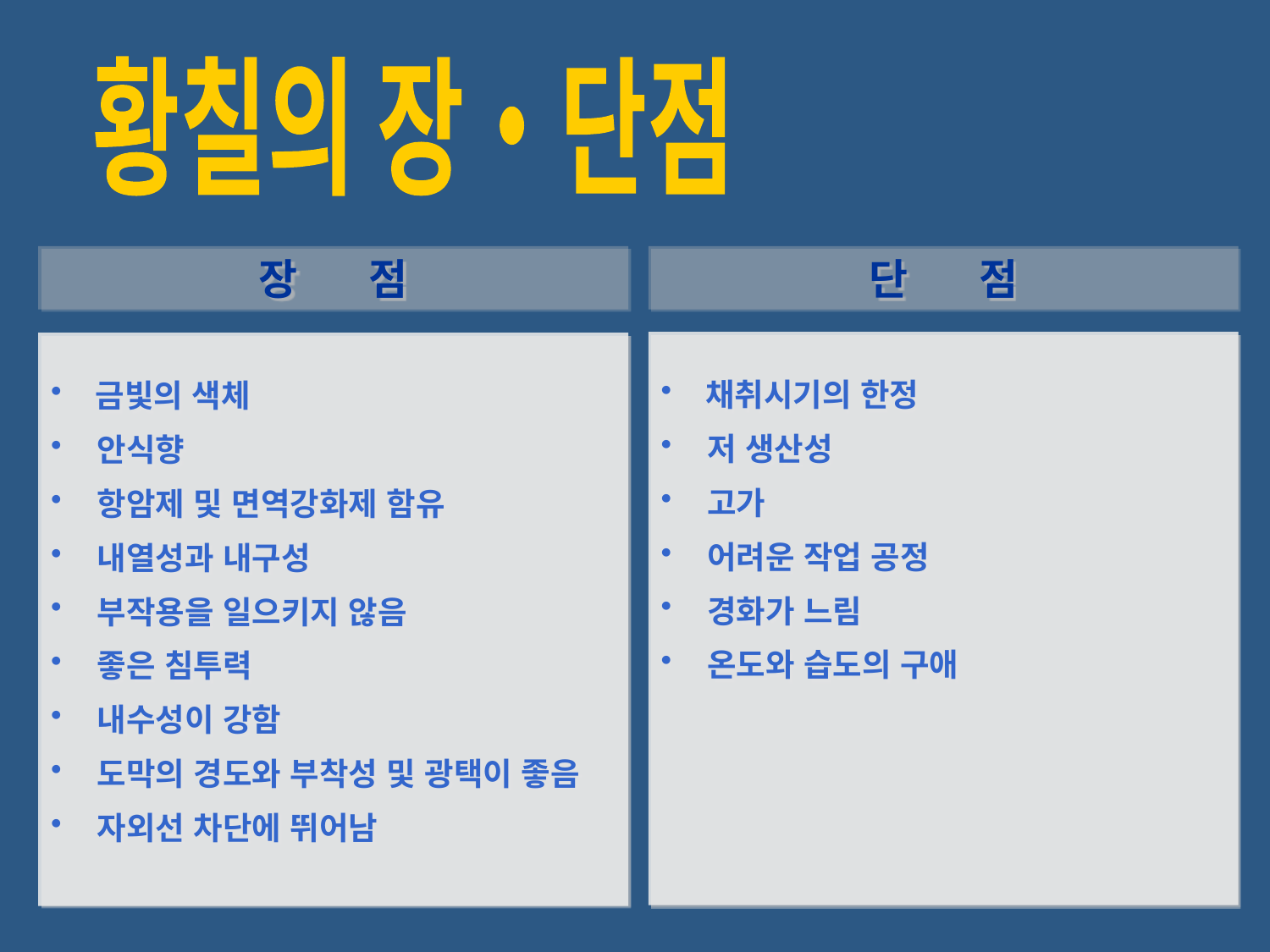

황칠의 장·단점
장      점
단      점

 채취시기의 한정
 저 생산성
 고가
 어려운 작업 공정
 경화가 느림
 온도와 습도의 구애

 금빛의 색체
 안식향
 항암제 및 면역강화제 함유
 내열성과 내구성
 부작용을 일으키지 않음
 좋은 침투력
 내수성이 강함
 도막의 경도와 부착성 및 광택이 좋음
 자외선 차단에 뛰어남